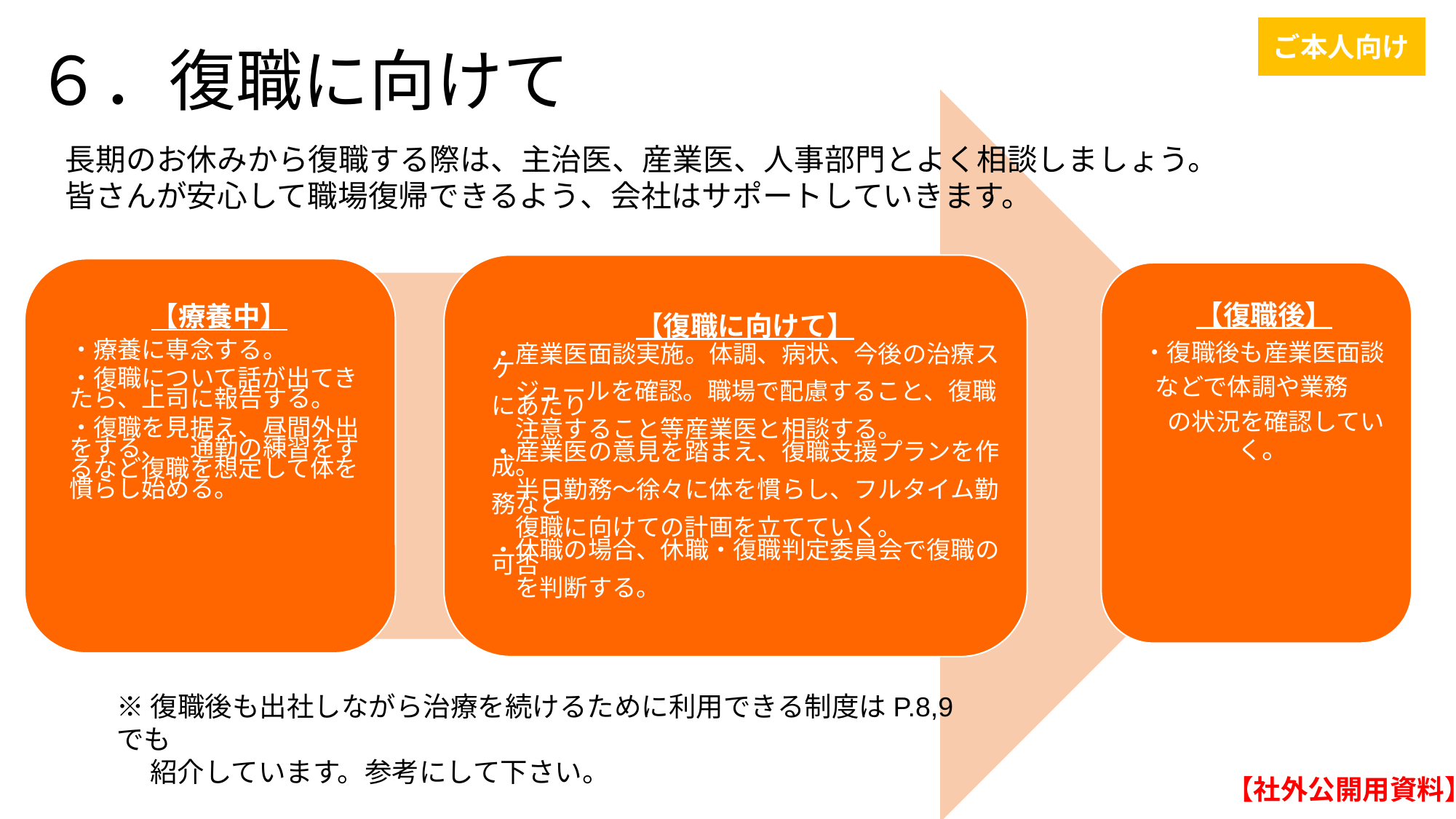

ご本人向け
# ６．復職に向けて
【療養中】
・療養に専念する。
・復職について話が出てきたら、上司に報告する。
・復職を見据え、昼間外出をする、　通勤の練習をするなど復職を想定して体を慣らし始める。
【復職に向けて】
・産業医面談実施。体調、病状、今後の治療スケ
　ジュールを確認。職場で配慮すること、復職にあたり
　注意すること等産業医と相談する。
・産業医の意見を踏まえ、復職支援プランを作成。
　半日勤務～徐々に体を慣らし、フルタイム勤務など
　復職に向けての計画を立てていく。
・休職の場合、休職・復職判定委員会で復職の可否
　を判断する。
【復職後】
・復職後も産業医面談
などで体調や業務
　の状況を確認していく。
長期のお休みから復職する際は、主治医、産業医、人事部門とよく相談しましょう。
皆さんが安心して職場復帰できるよう、会社はサポートしていきます。
※復職後も出社しながら治療を続けるために利用できる制度はP.8,9でも
　 紹介しています。参考にして下さい。
【社外公開用資料】